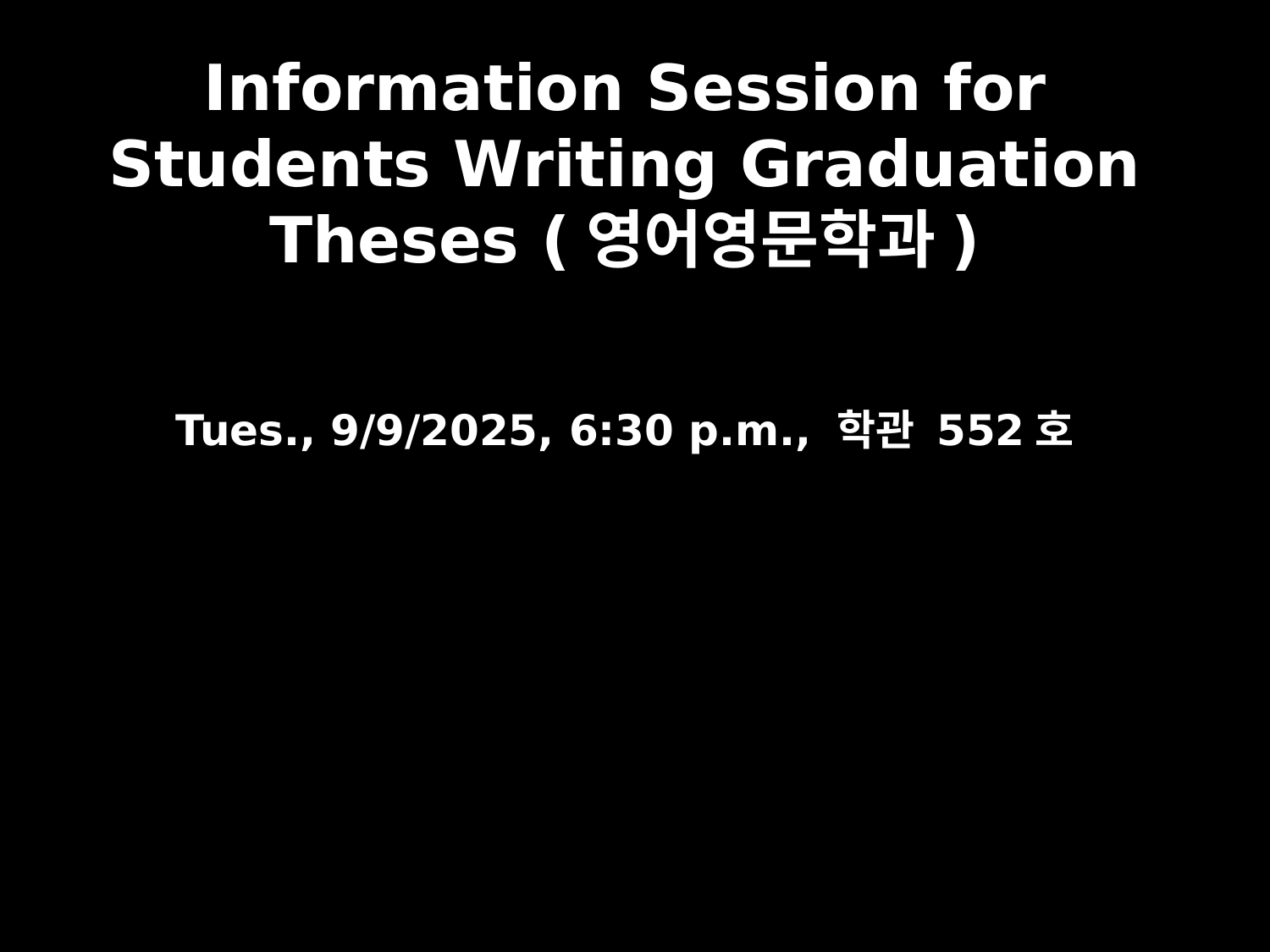

Information Session for Students Writing Graduation Theses (영어영문학과)

Tues., 9/9/2025, 6:30 p.m., 학관 552호